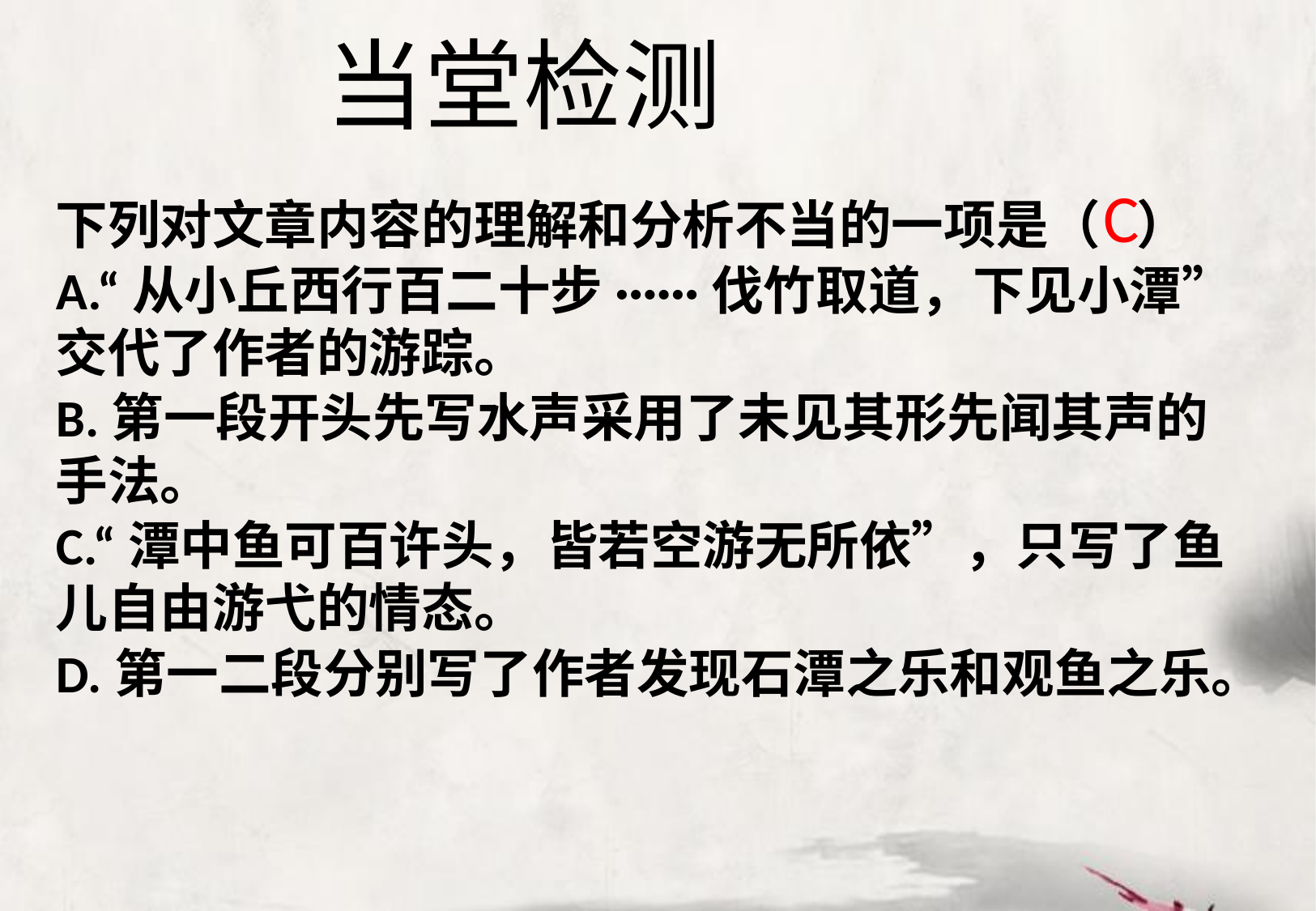

# 当堂检测
C
下列对文章内容的理解和分析不当的一项是（   ）
A.“从小丘西行百二十步······伐竹取道，下见小潭”交代了作者的游踪。
B.第一段开头先写水声采用了未见其形先闻其声的手法。
C.“潭中鱼可百许头，皆若空游无所依”，只写了鱼儿自由游弋的情态。
D.第一二段分别写了作者发现石潭之乐和观鱼之乐。